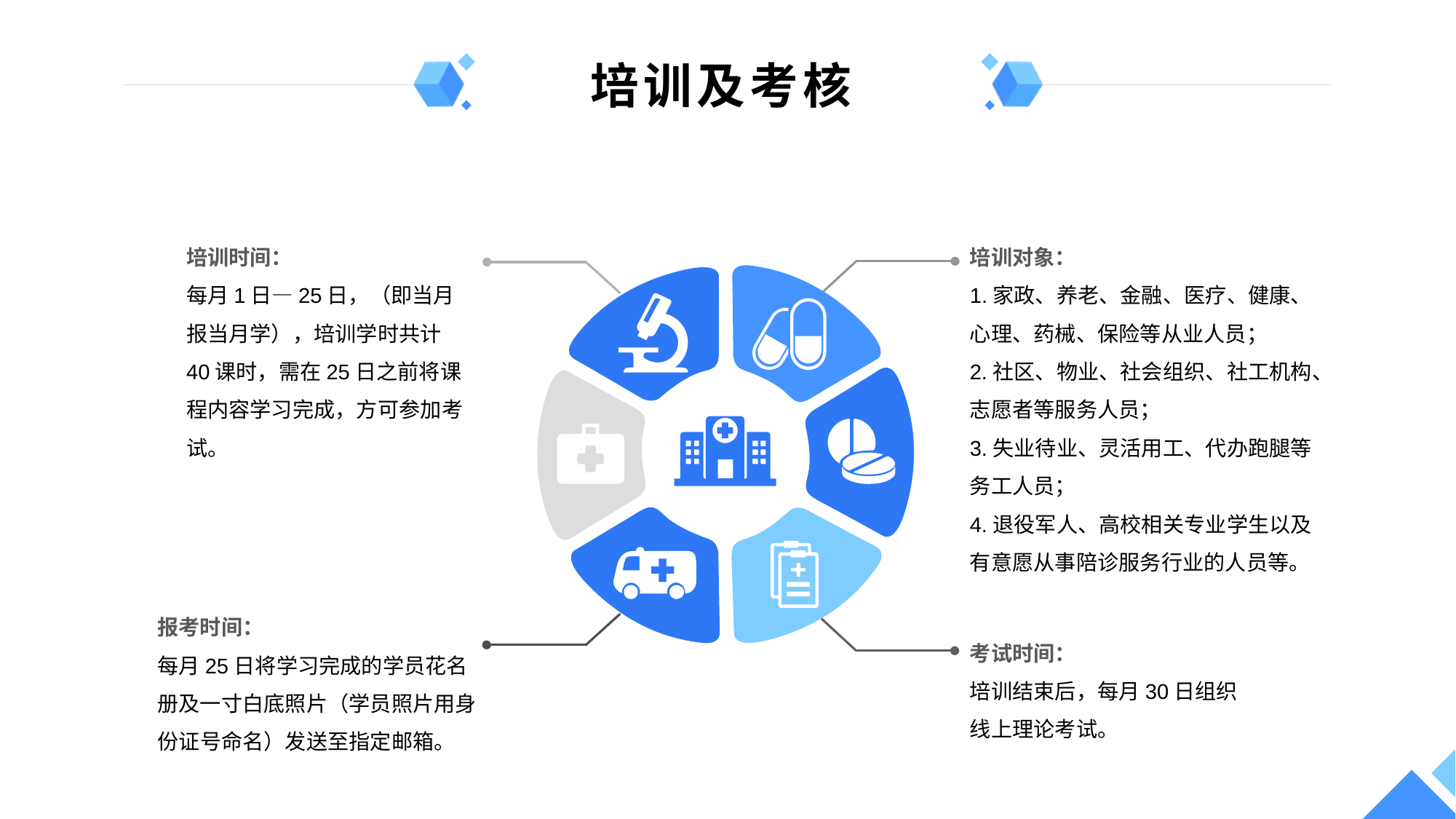

培训及考核
培训时间：
每月1日—25日，（即当月报当月学），培训学时共计40课时，需在25日之前将课程内容学习完成，方可参加考试。
培训对象：
1.家政、养老、金融、医疗、健康、心理、药械、保险等从业人员；
2.社区、物业、社会组织、社工机构、志愿者等服务人员；
3.失业待业、灵活用工、代办跑腿等务工人员；
4.退役军人、高校相关专业学生以及有意愿从事陪诊服务行业的人员等。

报考时间：
每月25日将学习完成的学员花名册及一寸白底照片（学员照片用身份证号命名）发送至指定邮箱。
考试时间：
培训结束后，每月30日组织线上理论考试。